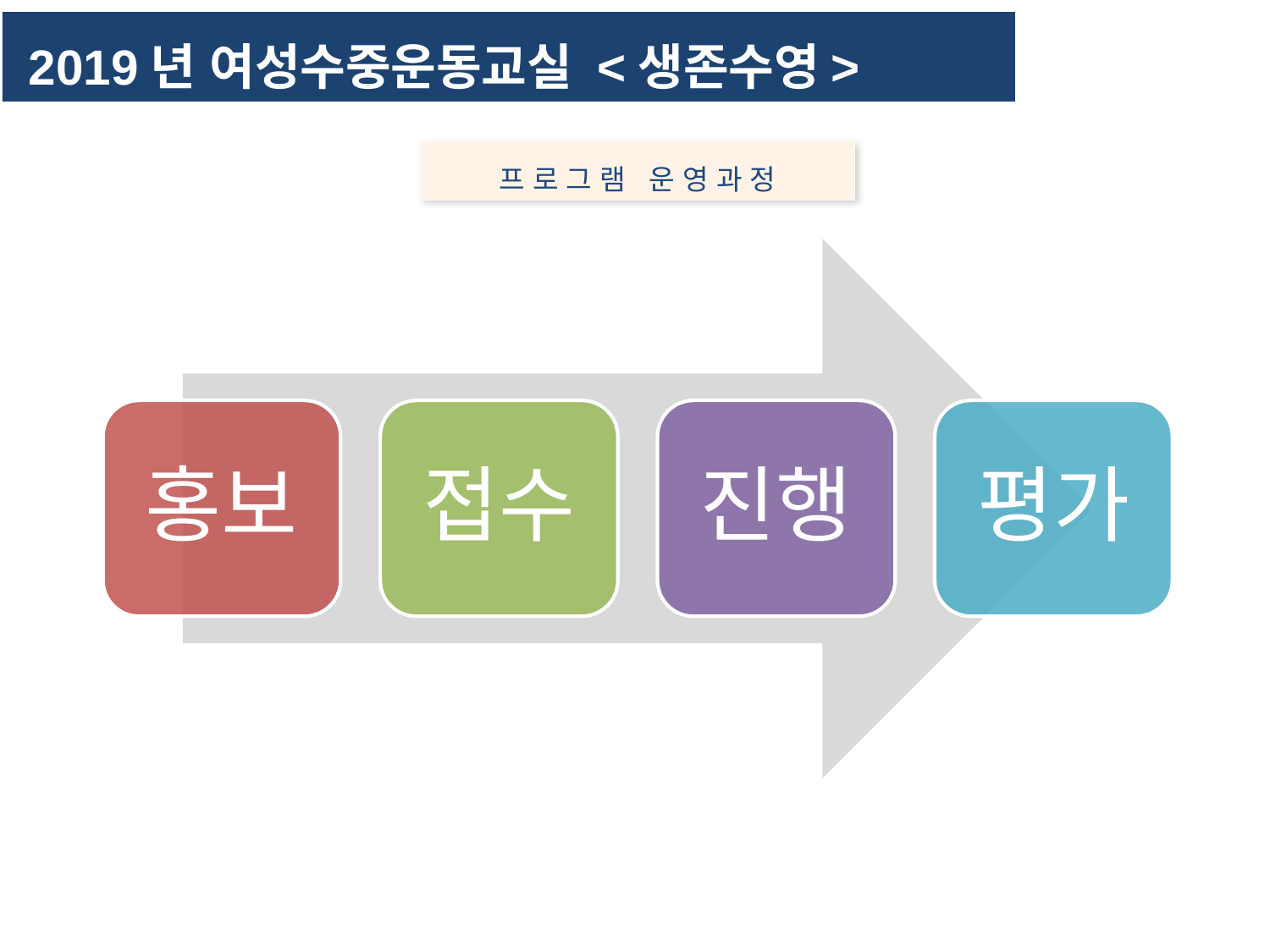

2019년 여성수중운동교실 <생존수영>
프 로 그 램   운 영 과 정
홍보
접수
진행
평가